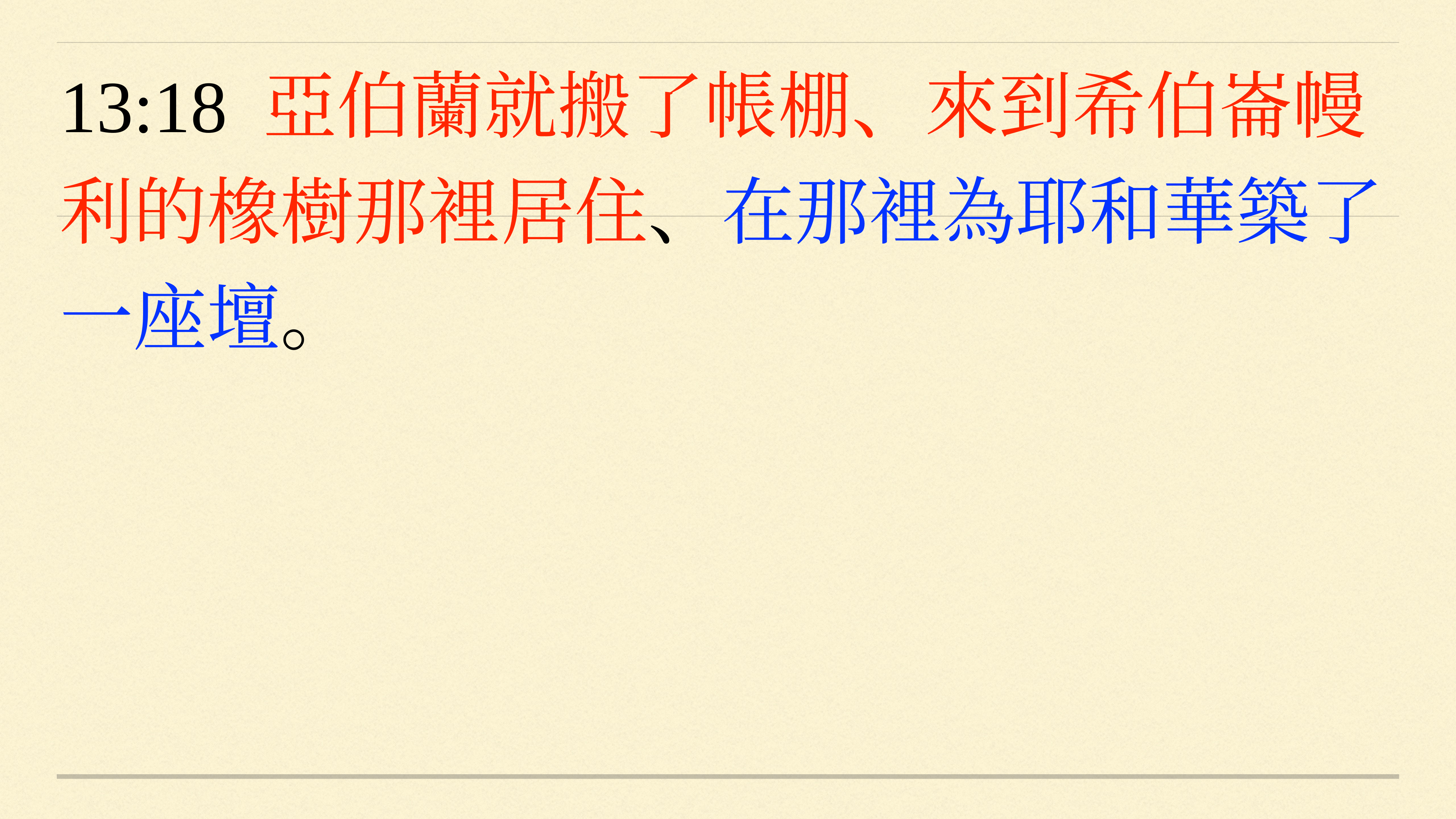

13:18 亞伯蘭就搬了帳棚、來到希伯崙幔利的橡樹那裡居住、在那裡為耶和華築了一座壇。
#